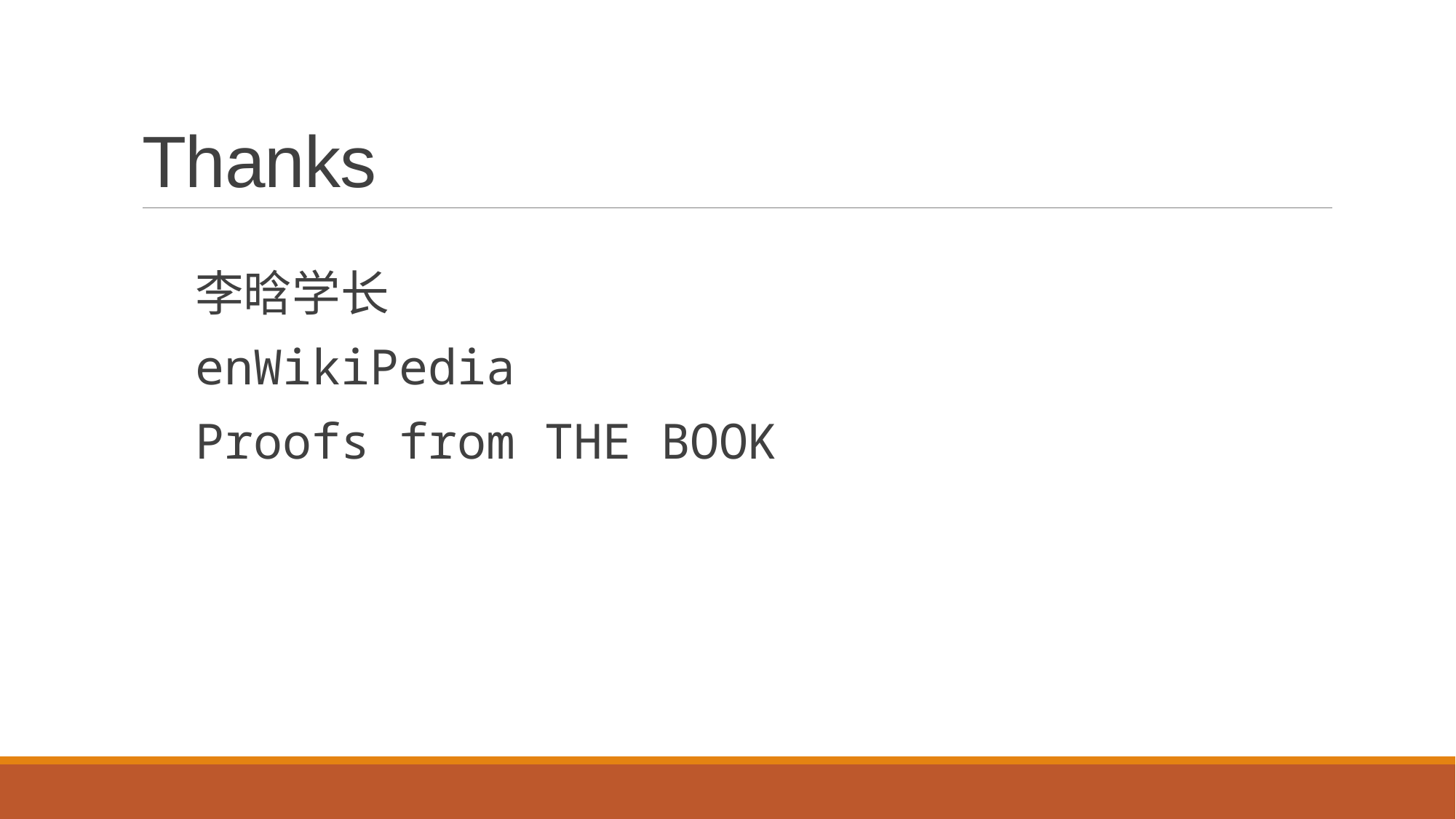

# Thanks
李晗学长
enWikiPedia
Proofs from THE BOOK